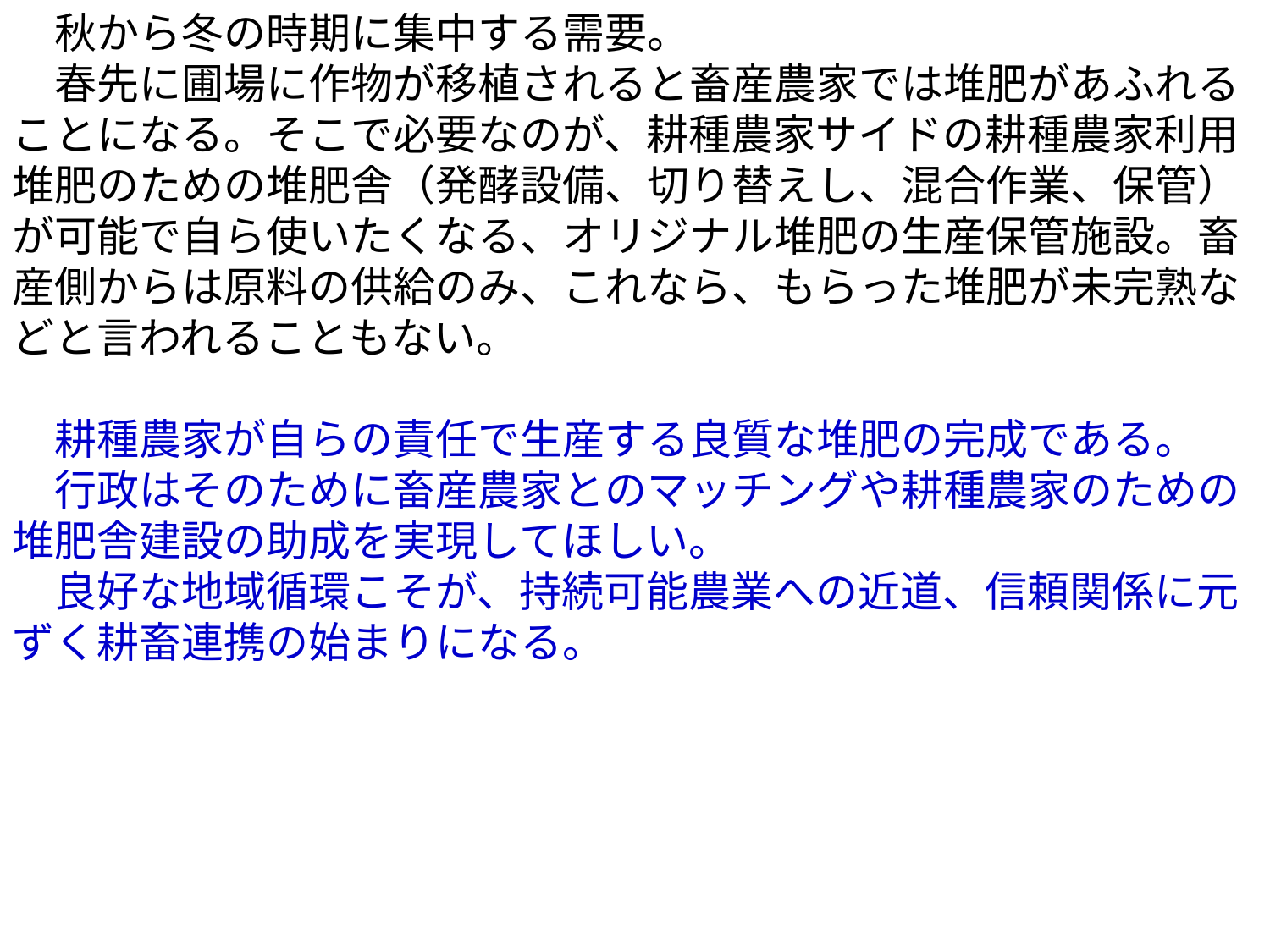

秋から冬の時期に集中する需要。
　春先に圃場に作物が移植されると畜産農家では堆肥があふれることになる。そこで必要なのが、耕種農家サイドの耕種農家利用堆肥のための堆肥舎（発酵設備、切り替えし、混合作業、保管）が可能で自ら使いたくなる、オリジナル堆肥の生産保管施設。畜産側からは原料の供給のみ、これなら、もらった堆肥が未完熟などと言われることもない。

　耕種農家が自らの責任で生産する良質な堆肥の完成である。
　行政はそのために畜産農家とのマッチングや耕種農家のための堆肥舎建設の助成を実現してほしい。
　良好な地域循環こそが、持続可能農業への近道、信頼関係に元ずく耕畜連携の始まりになる。